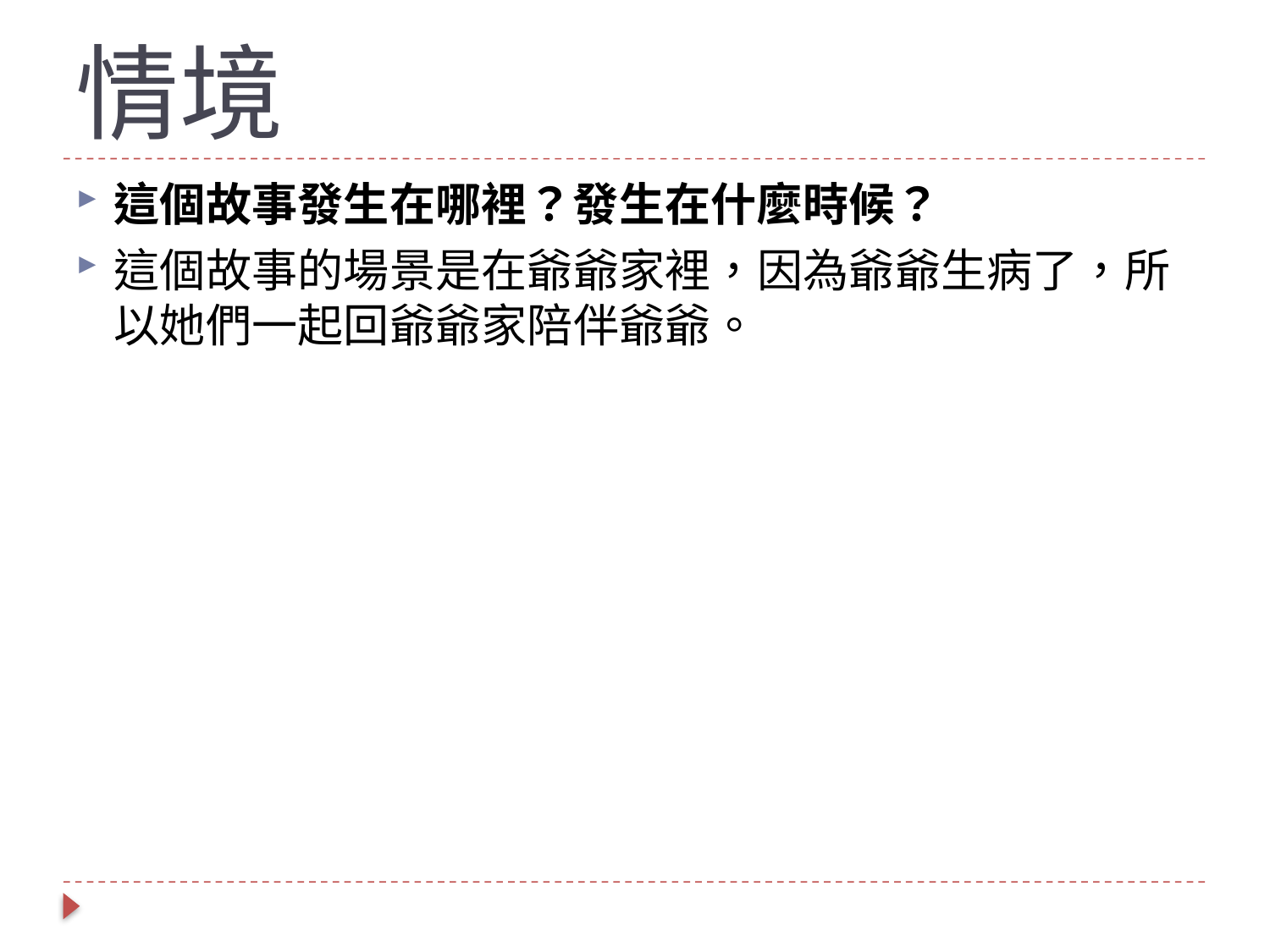

情境
這個故事發生在哪裡？發生在什麼時候？
這個故事的場景是在爺爺家裡，因為爺爺生病了，所以她們一起回爺爺家陪伴爺爺。